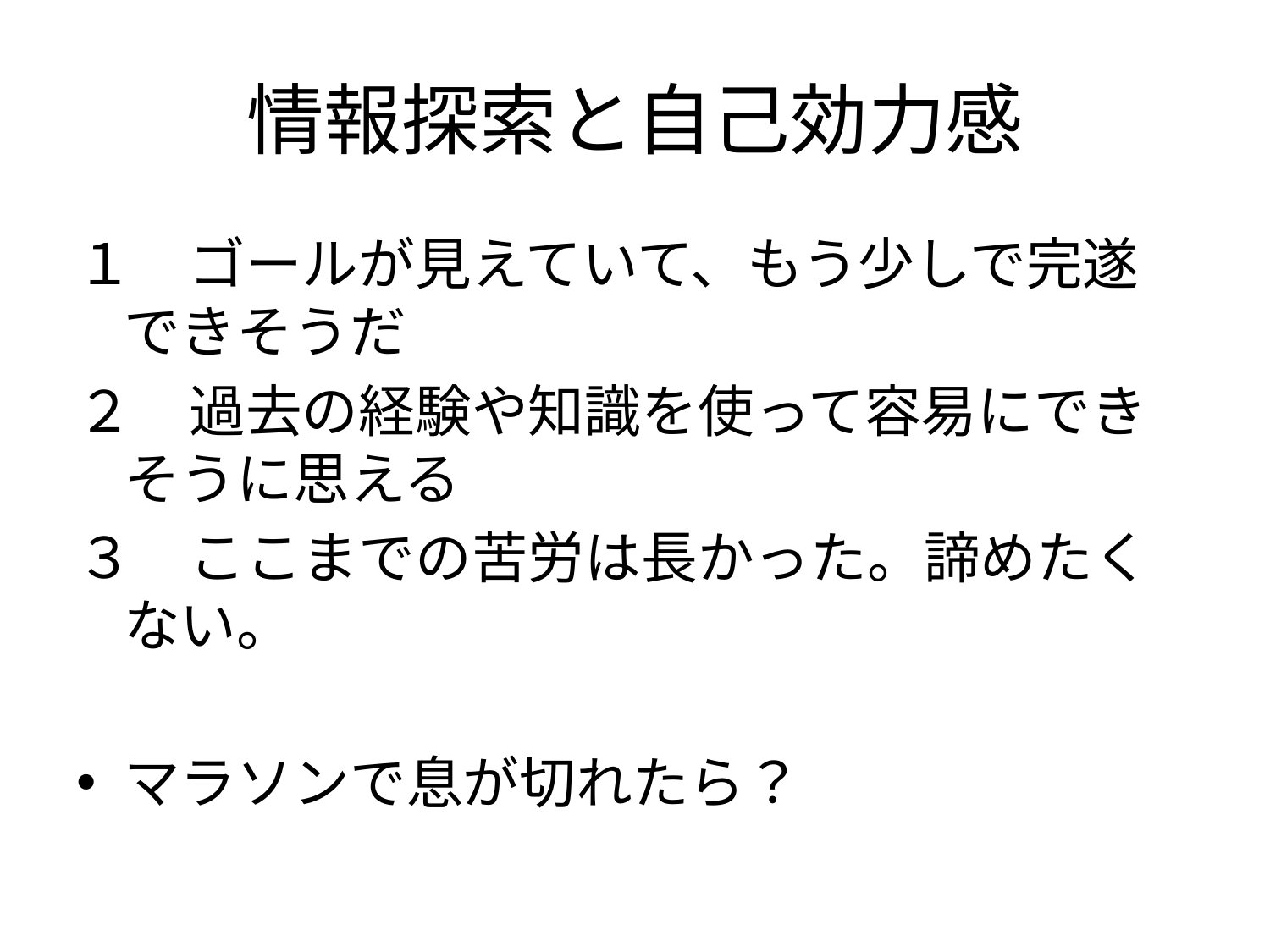

# 情報探索と自己効力感
１　ゴールが見えていて、もう少しで完遂できそうだ
２　過去の経験や知識を使って容易にできそうに思える
３　ここまでの苦労は長かった。諦めたくない。

マラソンで息が切れたら？